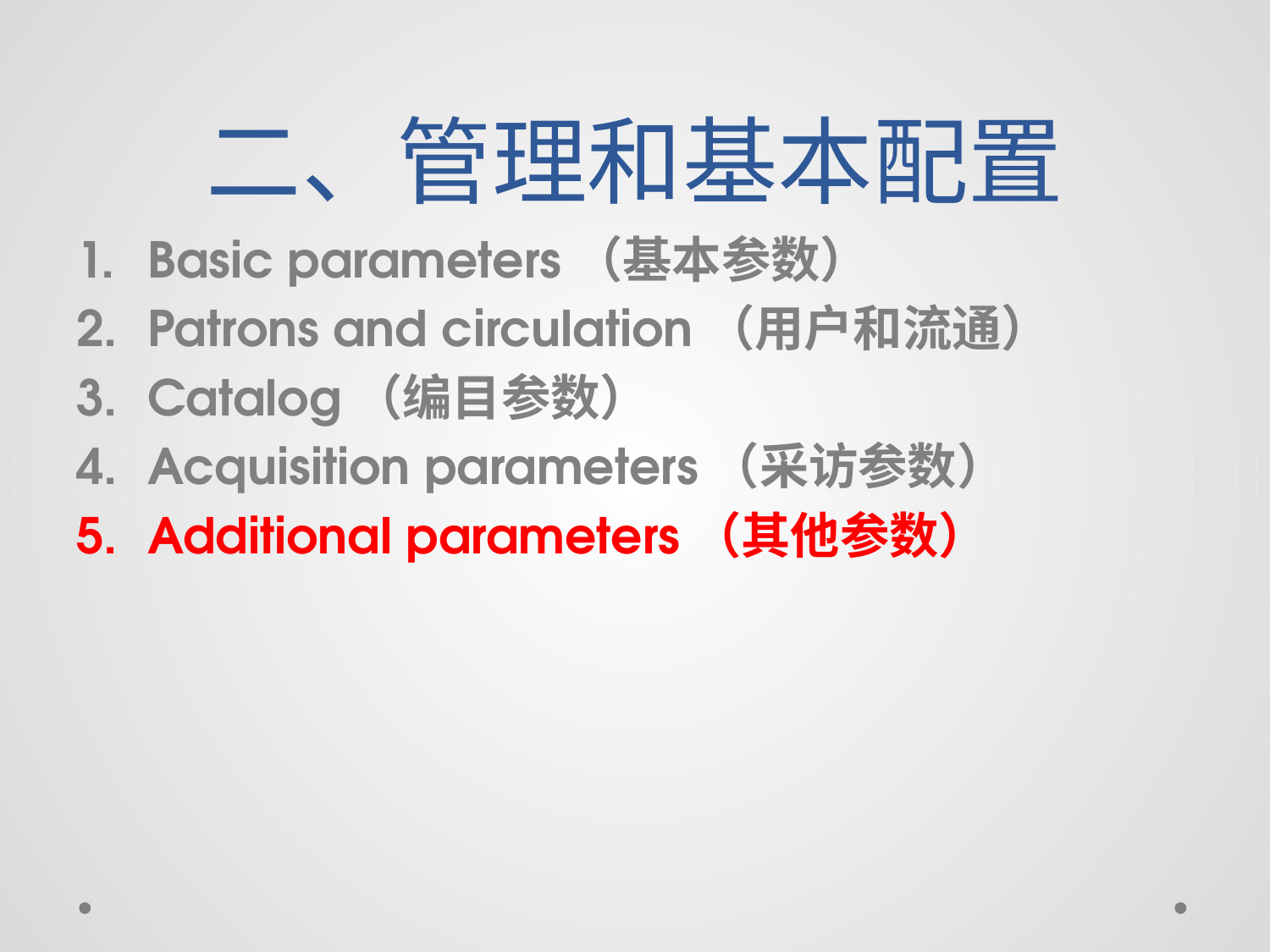

# 二、管理和基本配置
Basic parameters（基本参数）
Patrons and circulation（用户和流通）
Catalog（编目参数）
Acquisition parameters（采访参数）
Additional parameters（其他参数）